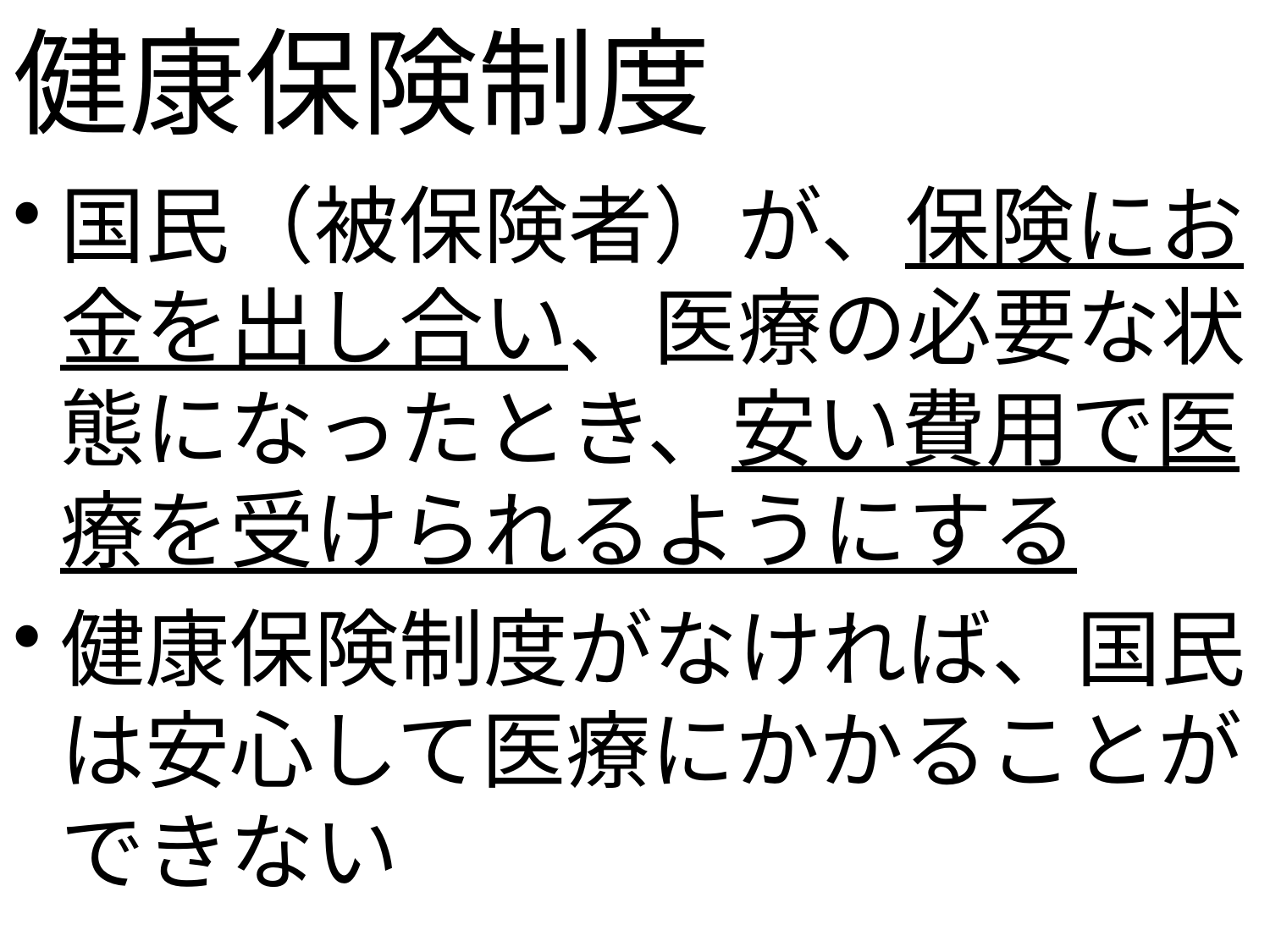

# 健康保険制度
国民（被保険者）が、保険にお金を出し合い、医療の必要な状態になったとき、安い費用で医療を受けられるようにする
健康保険制度がなければ、国民は安心して医療にかかることができない